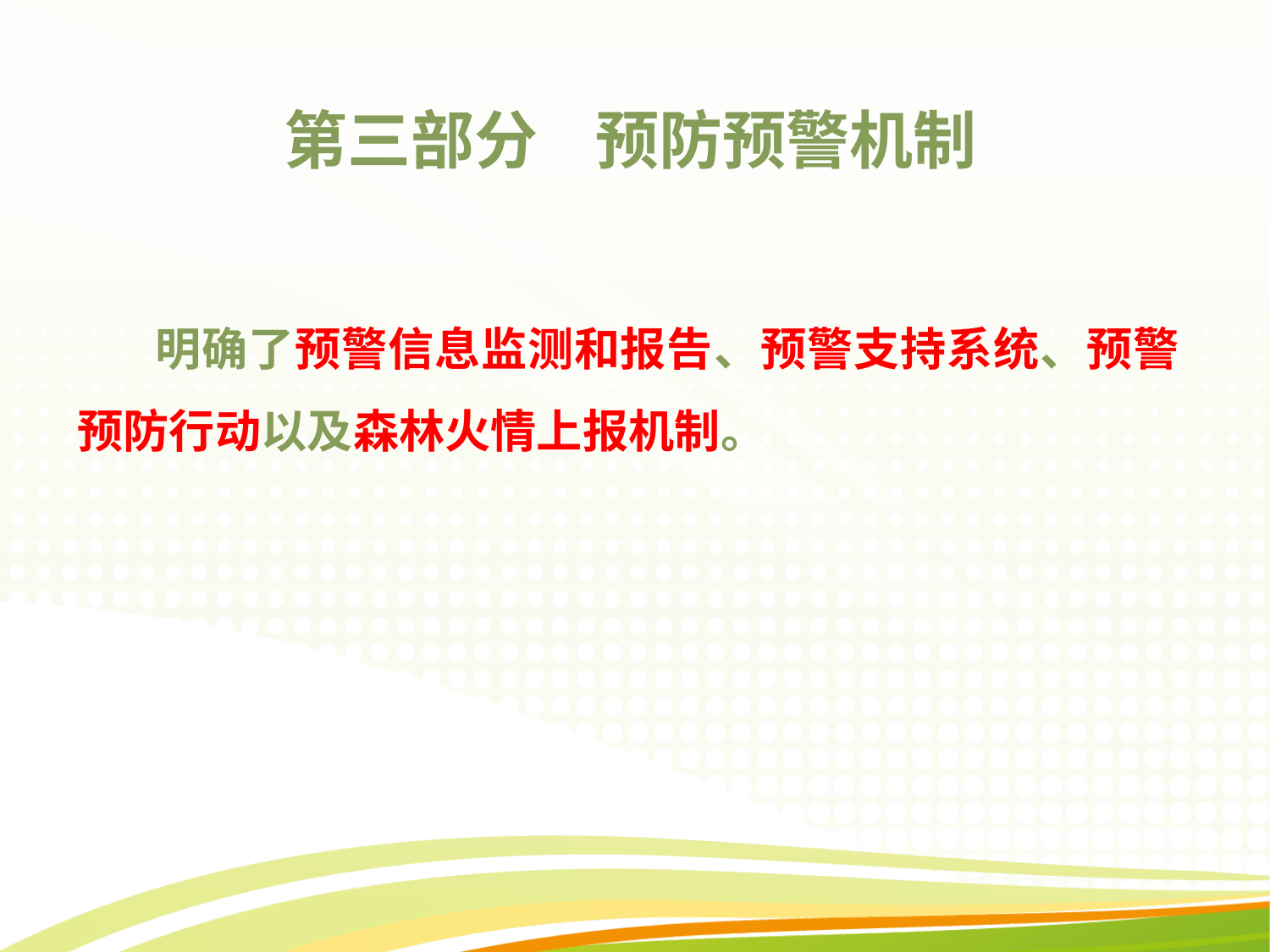

第三部分    预防预警机制
      明确了预警信息监测和报告、预警支持系统、预警预防行动以及森林火情上报机制。